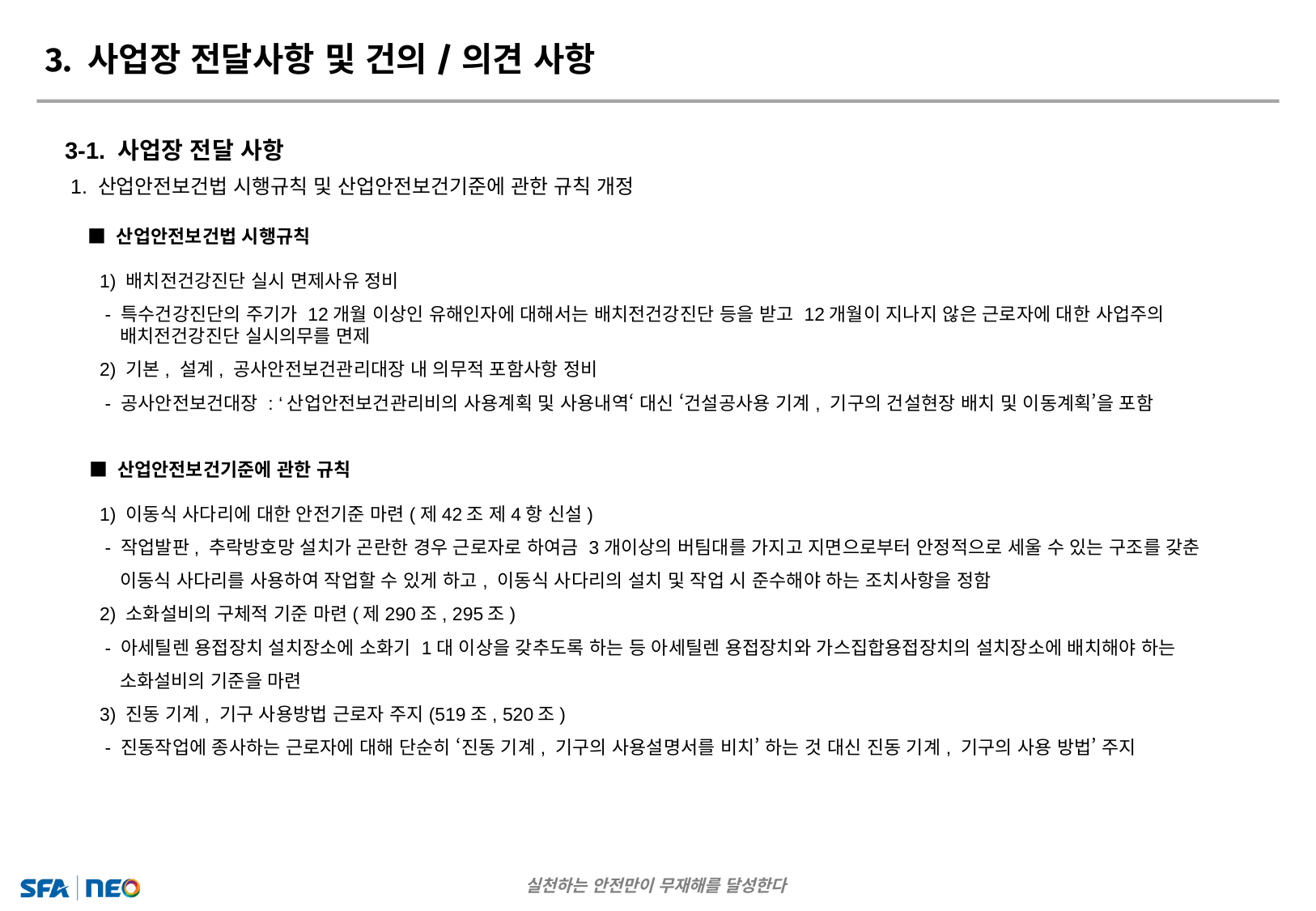

3. 사업장 전달사항 및 건의/의견 사항
3-1. 사업장 전달 사항
 1. 산업안전보건법 시행규칙 및 산업안전보건기준에 관한 규칙 개정
 ■ 산업안전보건법 시행규칙
   1) 배치전건강진단 실시 면제사유 정비
    - 특수건강진단의 주기가 12개월 이상인 유해인자에 대해서는 배치전건강진단 등을 받고 12개월이 지나지 않은 근로자에 대한 사업주의
      배치전건강진단 실시의무를 면제
   2) 기본, 설계, 공사안전보건관리대장 내 의무적 포함사항 정비
    - 공사안전보건대장 : ‘산업안전보건관리비의 사용계획 및 사용내역‘ 대신 ‘건설공사용 기계, 기구의 건설현장 배치 및 이동계획’을 포함

 ■ 산업안전보건기준에 관한 규칙
   1) 이동식 사다리에 대한 안전기준 마련(제42조 제4항 신설)
    - 작업발판, 추락방호망 설치가 곤란한 경우 근로자로 하여금 3개이상의 버팀대를 가지고 지면으로부터 안정적으로 세울 수 있는 구조를 갖춘
      이동식 사다리를 사용하여 작업할 수 있게 하고, 이동식 사다리의 설치 및 작업 시 준수해야 하는 조치사항을 정함
   2) 소화설비의 구체적 기준 마련(제290조, 295조)
    - 아세틸렌 용접장치 설치장소에 소화기 1대 이상을 갖추도록 하는 등 아세틸렌 용접장치와 가스집합용접장치의 설치장소에 배치해야 하는
      소화설비의 기준을 마련
   3) 진동 기계, 기구 사용방법 근로자 주지(519조, 520조)
    - 진동작업에 종사하는 근로자에 대해 단순히 ‘진동 기계, 기구의 사용설명서를 비치’ 하는 것 대신 진동 기계, 기구의 사용 방법’ 주지